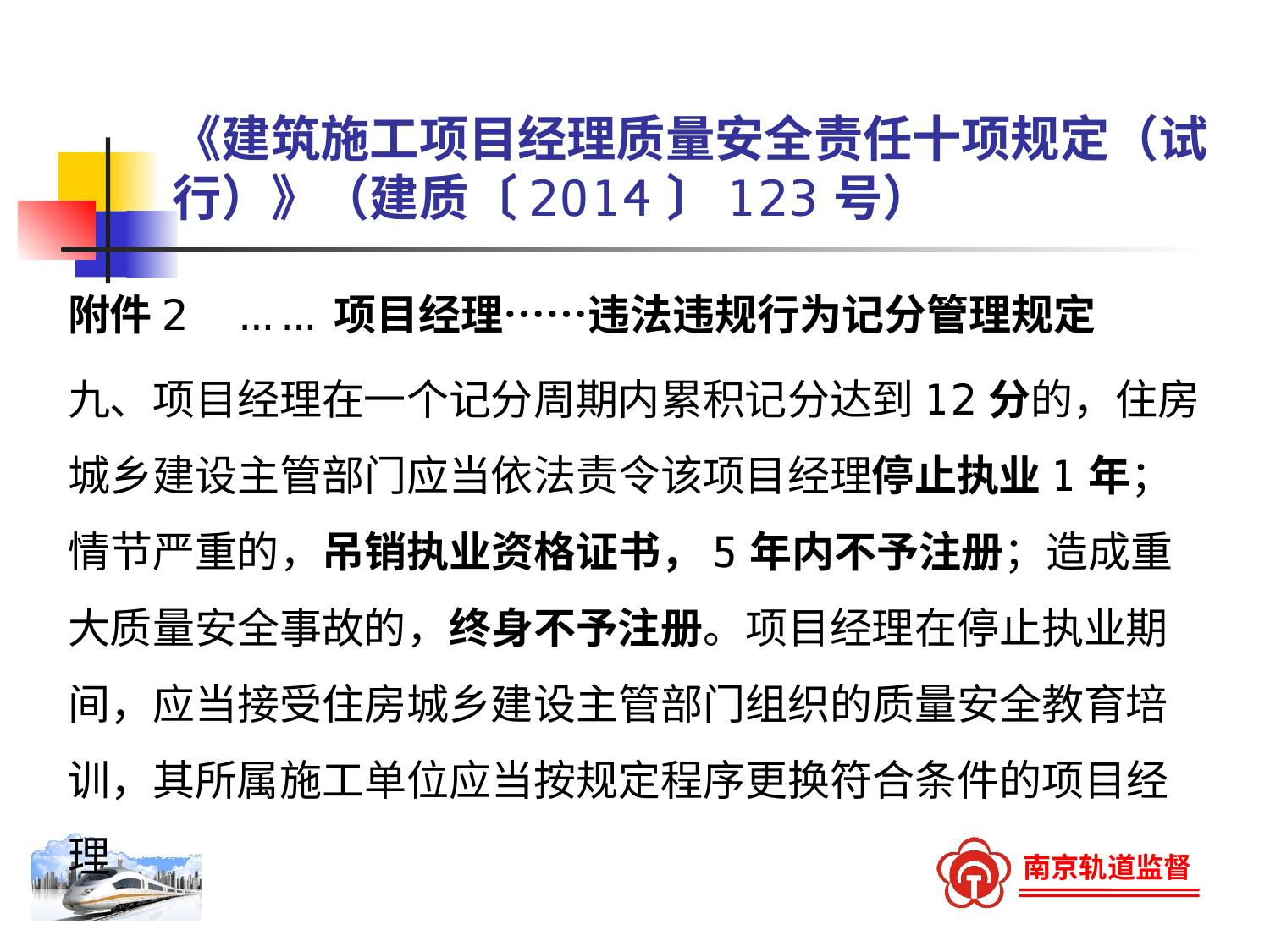

# 《建筑施工项目经理质量安全责任十项规定（试行）》（建质〔2014〕123号）
附件2    ……项目经理……违法违规行为记分管理规定
九、项目经理在一个记分周期内累积记分达到12分的，住房城乡建设主管部门应当依法责令该项目经理停止执业1年；情节严重的，吊销执业资格证书，5年内不予注册；造成重大质量安全事故的，终身不予注册。项目经理在停止执业期间，应当接受住房城乡建设主管部门组织的质量安全教育培训，其所属施工单位应当按规定程序更换符合条件的项目经理